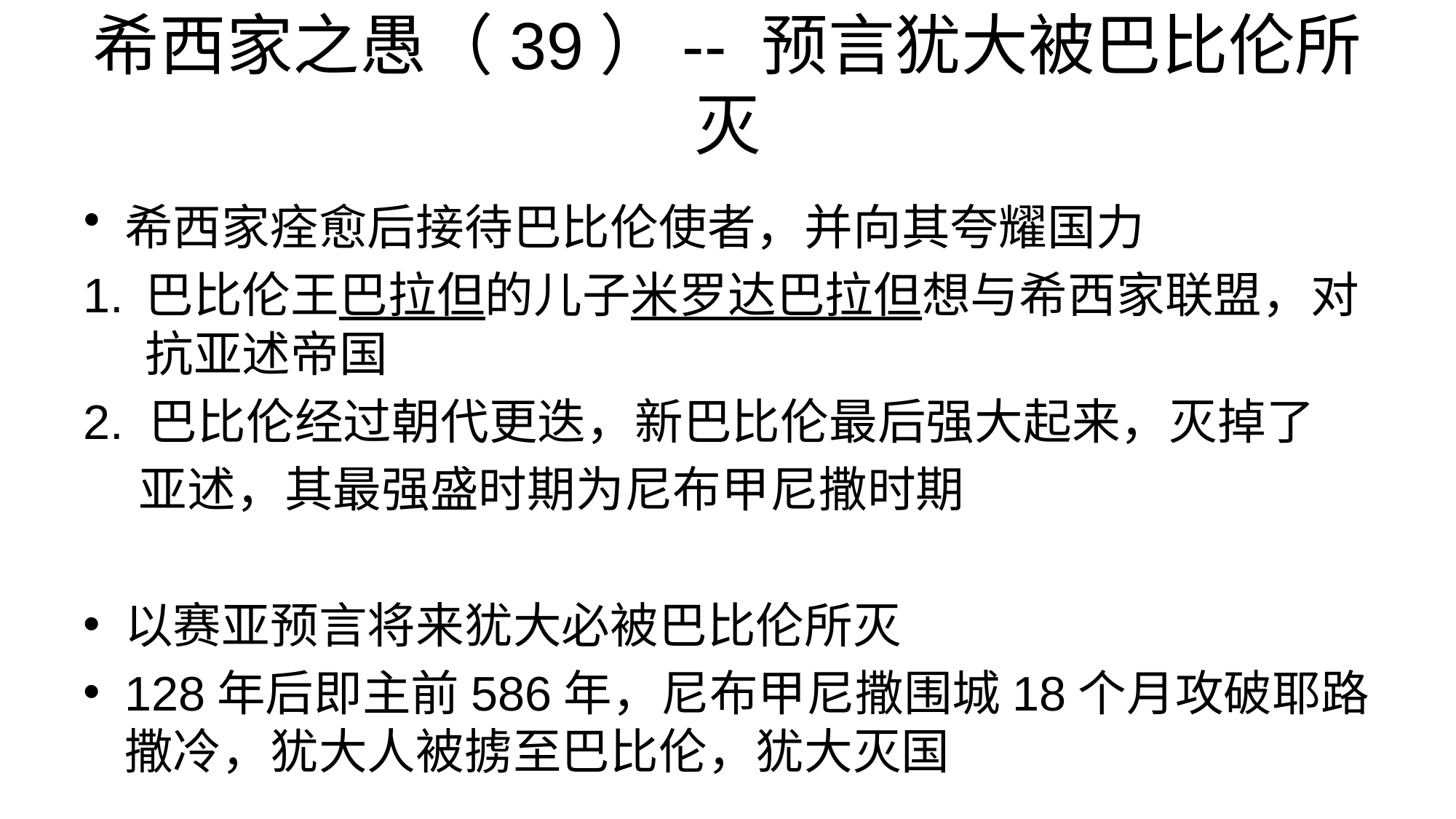

# 希西家之愚（39）-- 预言犹大被巴比伦所灭
希西家痊愈后接待巴比伦使者，并向其夸耀国力
巴比伦王巴拉但的儿子米罗达巴拉但想与希西家联盟，对抗亚述帝国
2. 巴比伦经过朝代更迭，新巴比伦最后强大起来，灭掉了
    亚述，其最强盛时期为尼布甲尼撒时期

以赛亚预言将来犹大必被巴比伦所灭
128年后即主前586年，尼布甲尼撒围城18个月攻破耶路撒冷，犹大人被掳至巴比伦，犹大灭国